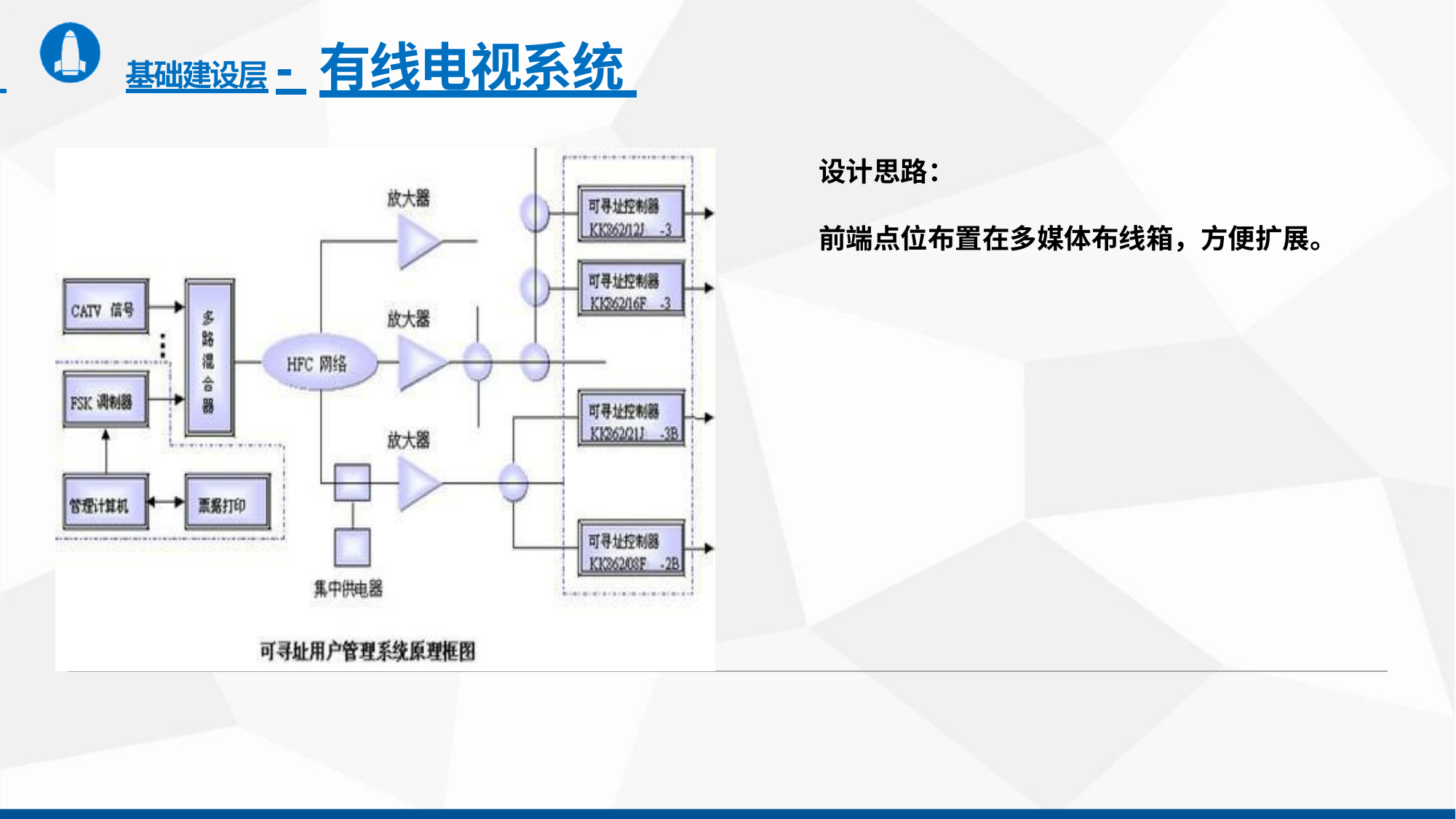

# 基础建设层- 有线电视系统

设计思路：

前端点位布置在多媒体布线箱，方便扩展。